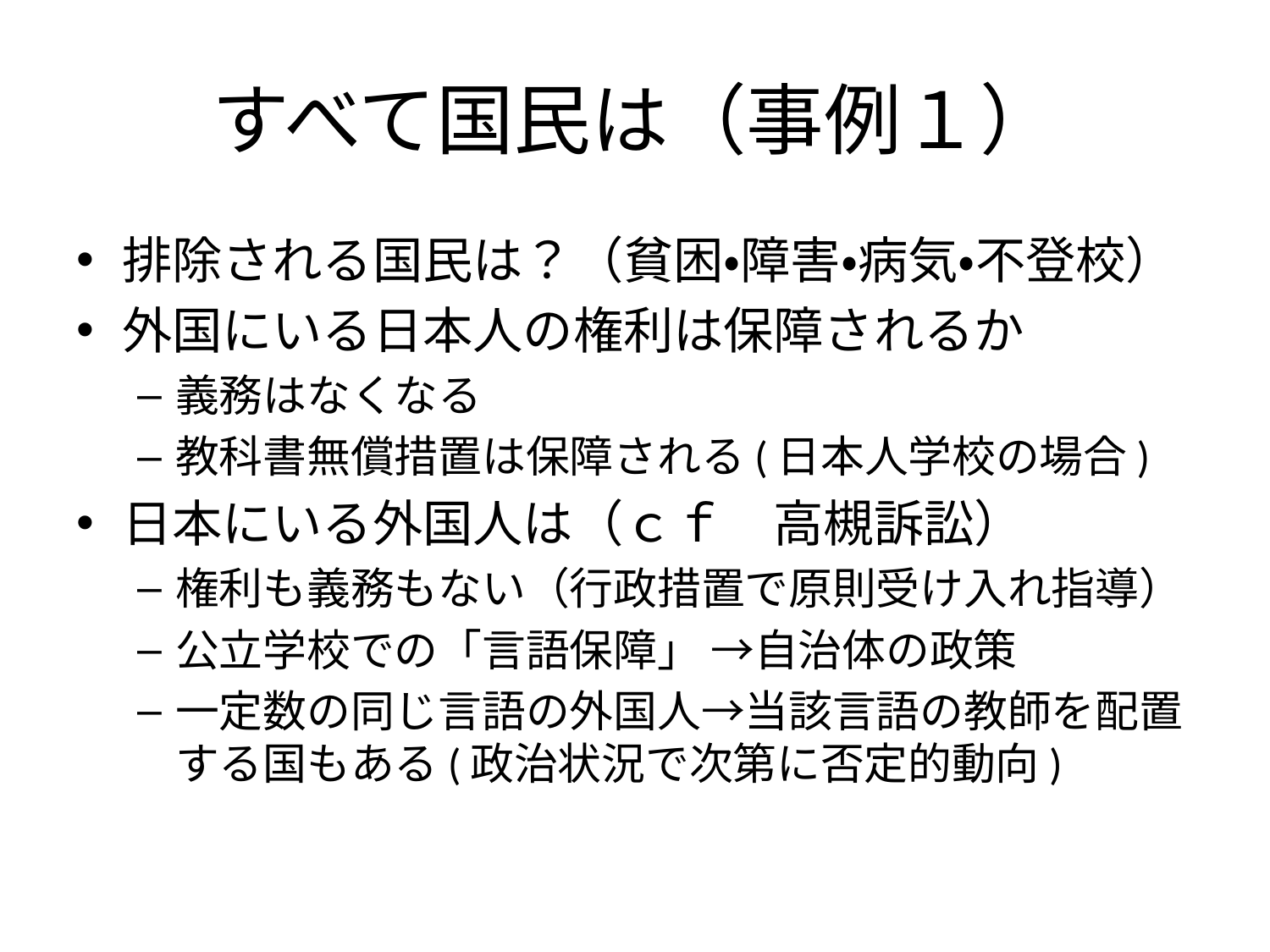

# すべて国民は（事例１）
排除される国民は？（貧困・障害・病気・不登校）
外国にいる日本人の権利は保障されるか
義務はなくなる
教科書無償措置は保障される(日本人学校の場合)
日本にいる外国人は（ｃｆ　高槻訴訟）
権利も義務もない（行政措置で原則受け入れ指導）
公立学校での「言語保障」 →自治体の政策
一定数の同じ言語の外国人→当該言語の教師を配置する国もある(政治状況で次第に否定的動向)